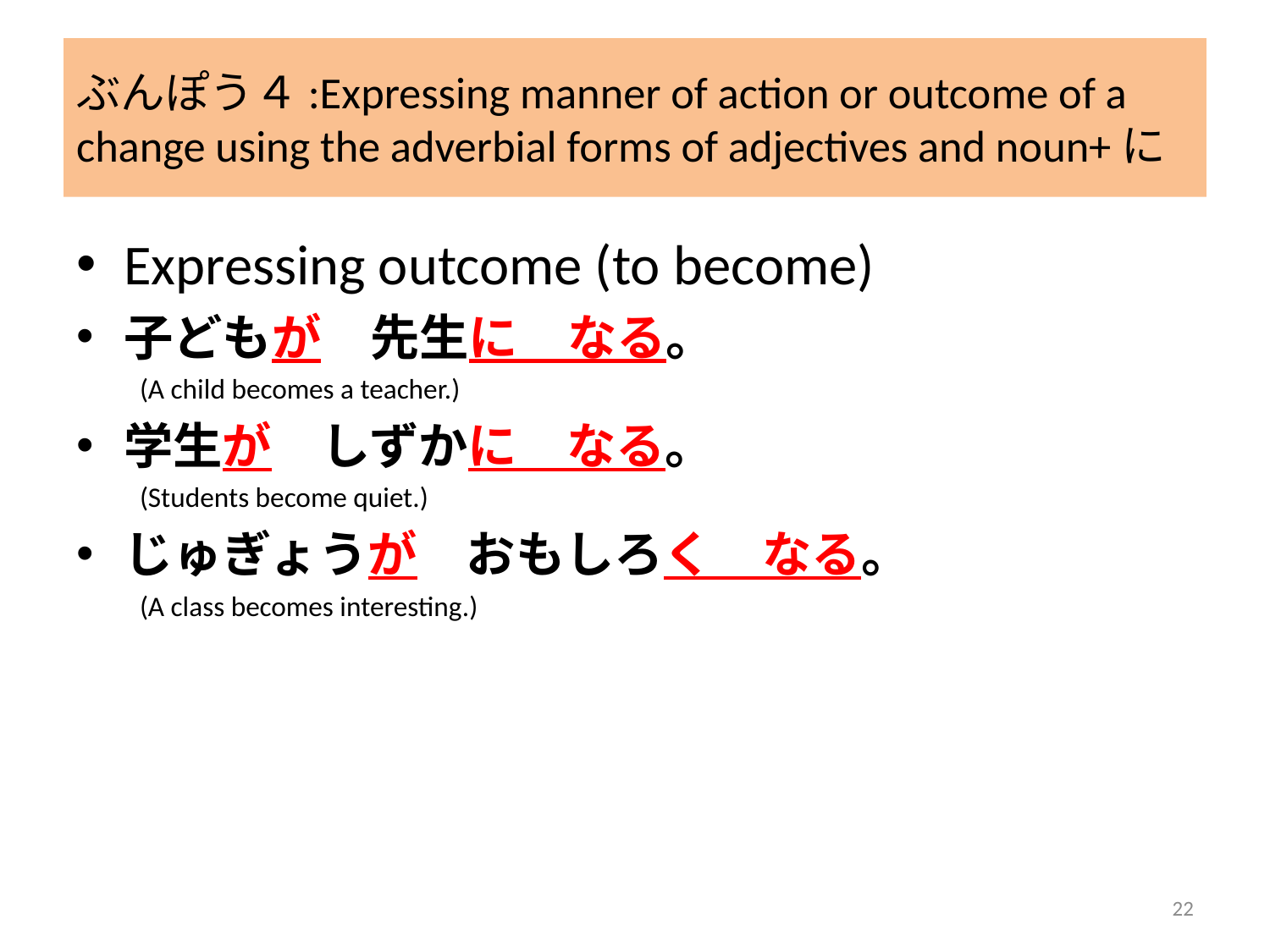

# ぶんぽう４:Expressing manner of action or outcome of a change using the adverbial forms of adjectives and noun+に
Expressing outcome (to become)
子どもが　先生に　なる。
(A child becomes a teacher.)
学生が　しずかに　なる。
(Students become quiet.)
じゅぎょうが　おもしろく　なる。
(A class becomes interesting.)
22